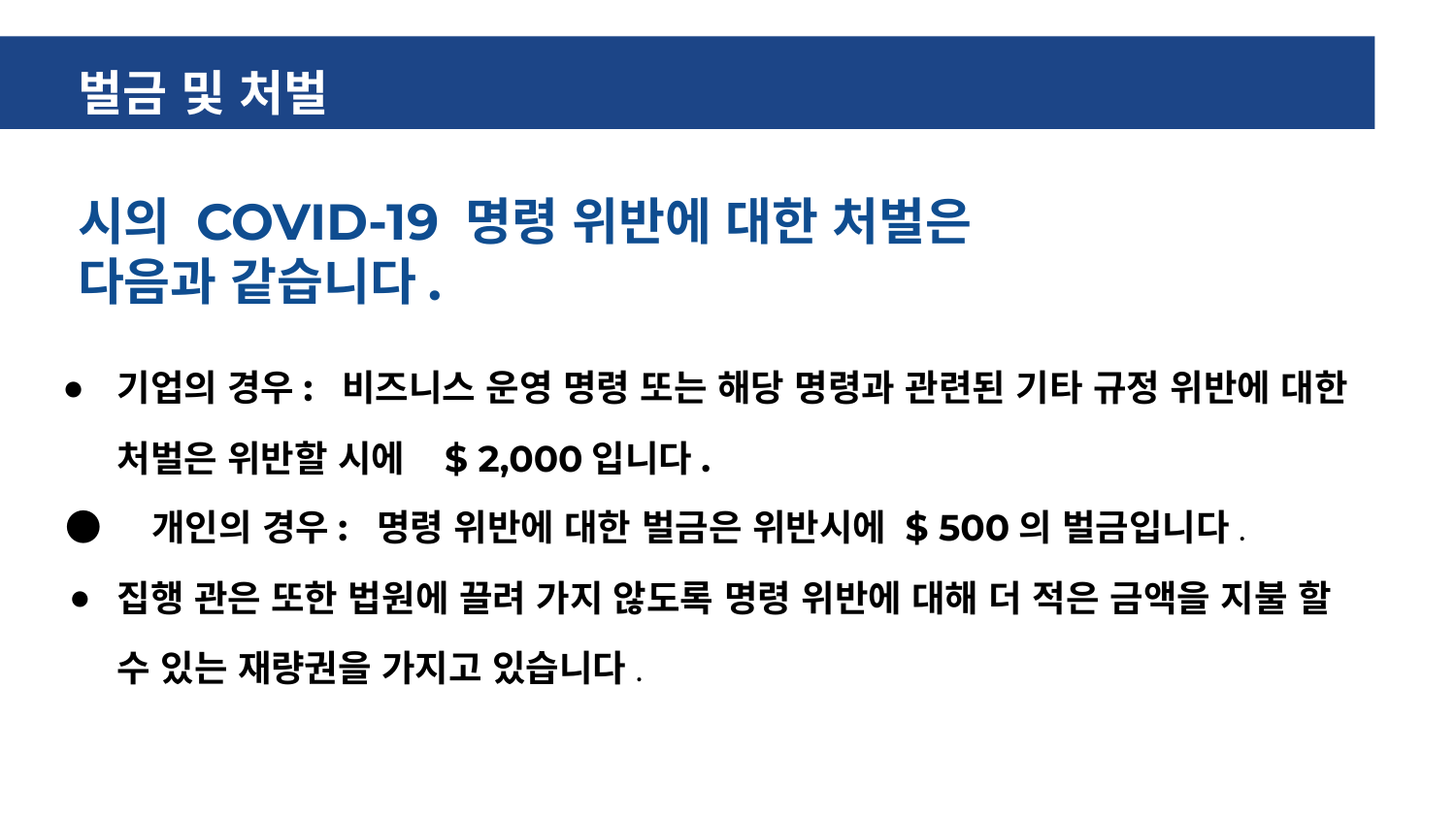

벌금 및 처벌
시의 COVID-19 명령 위반에 대한 처벌은 다음과 같습니다.

기업의 경우:  비즈니스 운영 명령 또는 해당 명령과 관련된 기타 규정 위반에 대한 처벌은 위반할 시에   $ 2,000입니다.
●    개인의 경우:  명령 위반에 대한 벌금은 위반시에 $ 500의 벌금입니다.
집행 관은 또한 법원에 끌려 가지 않도록 명령 위반에 대해 더 적은 금액을 지불 할 수 있는 재량권을 가지고 있습니다.